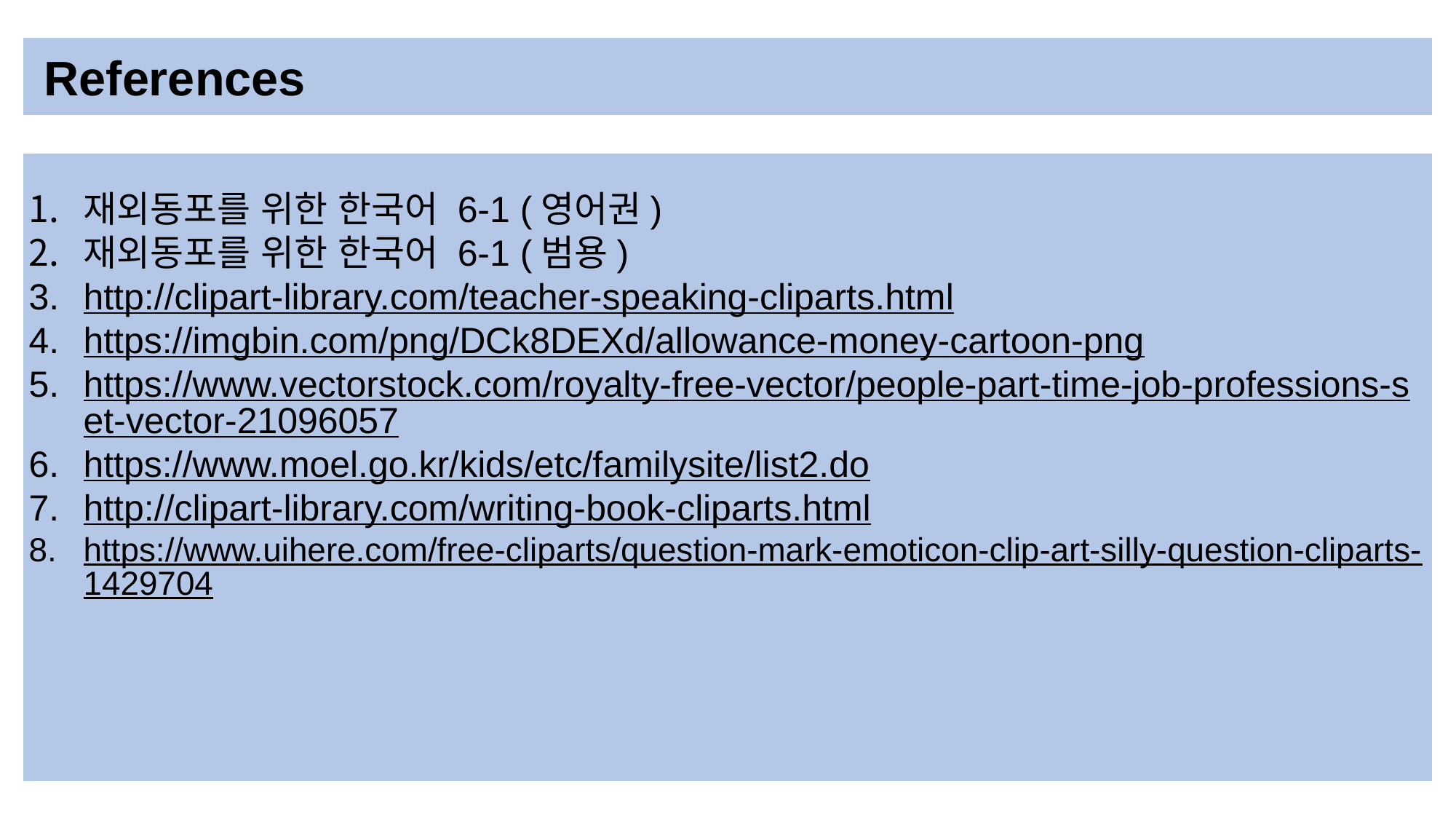

References

재외동포를 위한 한국어 6-1 (영어권)
재외동포를 위한 한국어 6-1 (범용)
http://clipart-library.com/teacher-speaking-cliparts.html
https://imgbin.com/png/DCk8DEXd/allowance-money-cartoon-png
https://www.vectorstock.com/royalty-free-vector/people-part-time-job-professions-set-vector-21096057
https://www.moel.go.kr/kids/etc/familysite/list2.do
http://clipart-library.com/writing-book-cliparts.html
https://www.uihere.com/free-cliparts/question-mark-emoticon-clip-art-silly-question-cliparts-1429704